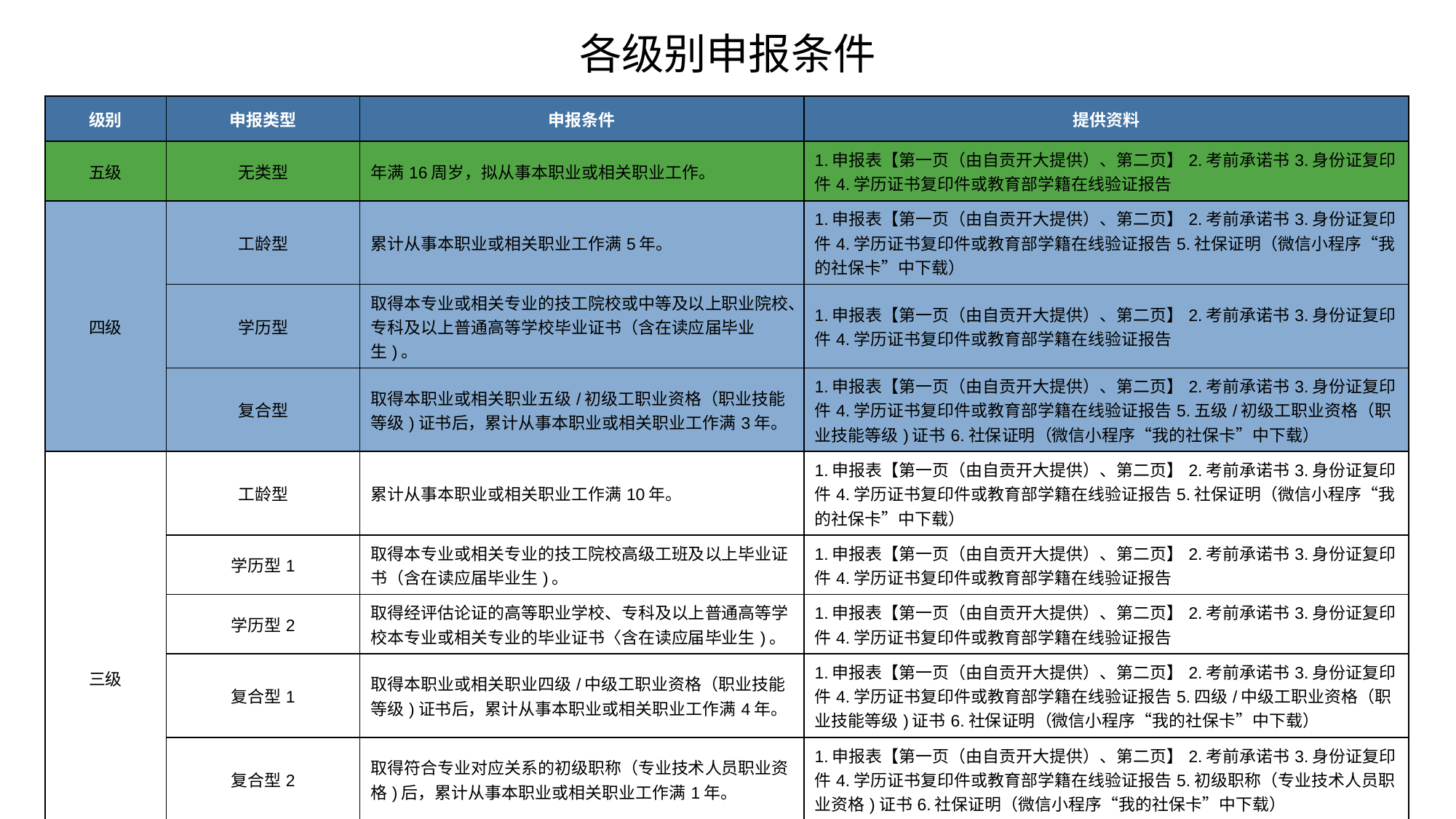

各级别申报条件
| 级别 | 申报类型 | 申报条件 | 提供资料 |
| --- | --- | --- | --- |
| 五级 | 无类型 | 年满16周岁，拟从事本职业或相关职业工作。 | 1.申报表【第一页（由自贡开大提供）、第二页】2.考前承诺书3.身份证复印件4.学历证书复印件或教育部学籍在线验证报告 |
| 四级 | 工龄型 | 累计从事本职业或相关职业工作满5年。 | 1.申报表【第一页（由自贡开大提供）、第二页】2.考前承诺书3.身份证复印件4.学历证书复印件或教育部学籍在线验证报告5.社保证明（微信小程序“我的社保卡”中下载） |
|  | 学历型 | 取得本专业或相关专业的技工院校或中等及以上职业院校、专科及以上普通高等学校毕业证书（含在读应届毕业生)。 | 1.申报表【第一页（由自贡开大提供）、第二页】2.考前承诺书3.身份证复印件4.学历证书复印件或教育部学籍在线验证报告 |
|  | 复合型 | 取得本职业或相关职业五级/初级工职业资格（职业技能等级)证书后，累计从事本职业或相关职业工作满3年。 | 1.申报表【第一页（由自贡开大提供）、第二页】2.考前承诺书3.身份证复印件4.学历证书复印件或教育部学籍在线验证报告5.五级/初级工职业资格（职业技能等级)证书6.社保证明（微信小程序“我的社保卡”中下载） |
| 三级 | 工龄型 | 累计从事本职业或相关职业工作满10年。 | 1.申报表【第一页（由自贡开大提供）、第二页】2.考前承诺书3.身份证复印件4.学历证书复印件或教育部学籍在线验证报告5.社保证明（微信小程序“我的社保卡”中下载） |
|  | 学历型1 | 取得本专业或相关专业的技工院校高级工班及以上毕业证书（含在读应届毕业生)。 | 1.申报表【第一页（由自贡开大提供）、第二页】2.考前承诺书3.身份证复印件4.学历证书复印件或教育部学籍在线验证报告 |
|  | 学历型2 | 取得经评估论证的高等职业学校、专科及以上普通高等学校本专业或相关专业的毕业证书〈含在读应届毕业生)。 | 1.申报表【第一页（由自贡开大提供）、第二页】2.考前承诺书3.身份证复印件4.学历证书复印件或教育部学籍在线验证报告 |
|  | 复合型1 | 取得本职业或相关职业四级/中级工职业资格（职业技能等级)证书后，累计从事本职业或相关职业工作满4年。 | 1.申报表【第一页（由自贡开大提供）、第二页】2.考前承诺书3.身份证复印件4.学历证书复印件或教育部学籍在线验证报告5.四级/中级工职业资格（职业技能等级)证书6.社保证明（微信小程序“我的社保卡”中下载） |
|  | 复合型2 | 取得符合专业对应关系的初级职称（专业技术人员职业资格)后，累计从事本职业或相关职业工作满1年。 | 1.申报表【第一页（由自贡开大提供）、第二页】2.考前承诺书3.身份证复印件4.学历证书复印件或教育部学籍在线验证报告5.初级职称（专业技术人员职业资格)证书6.社保证明（微信小程序“我的社保卡”中下载） |
|  | 复合型3 | 取得本职业或相关职业四级/中级工职业资格（职业技能等级)证书，并取得高等职业学校、专科及以上普通高等学校本专业或相关专业毕业证书(含在读应届毕业生)。 | 1.申报表【第一页（由自贡开大提供）、第二页】2.考前承诺书3.身份证复印件4.学历证书复印件或教育部学籍在线验证报告5.四级/中级职业资格（职业技能等级)证书 |